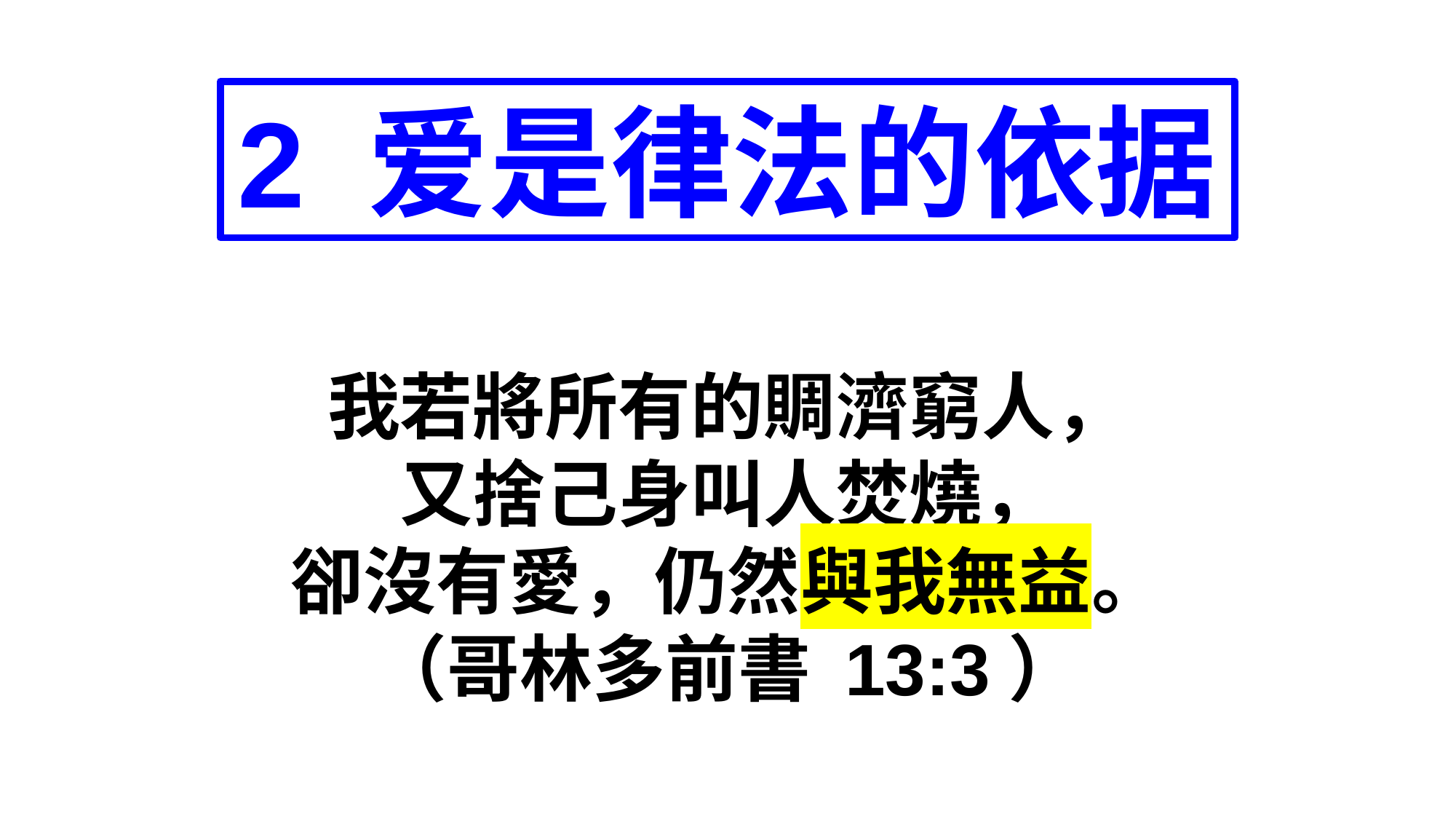

2 爱是律法的依据
我若將所有的賙濟窮人，
又捨己身叫人焚燒，
卻沒有愛，仍然與我無益。
（哥林多前書 13:3）